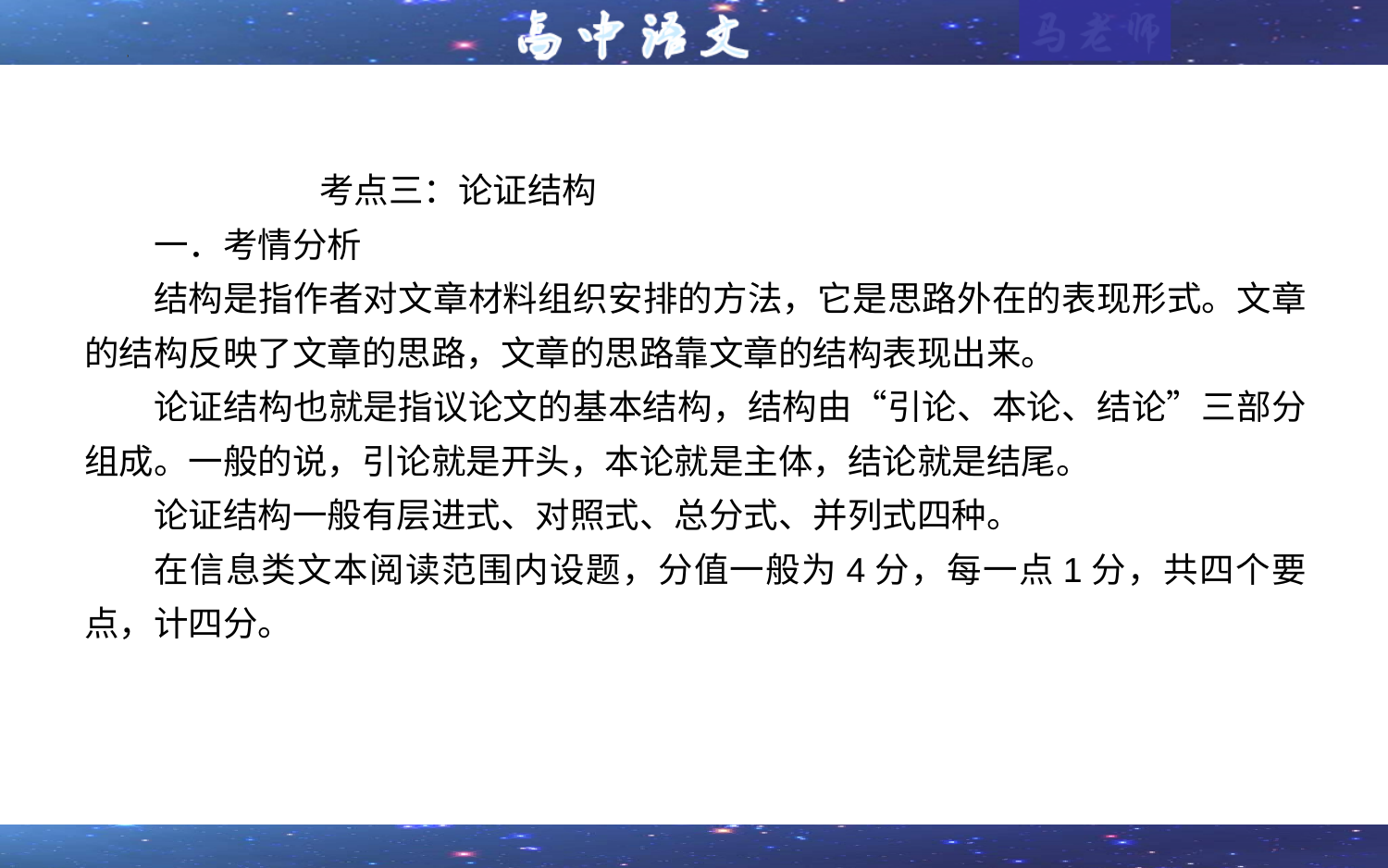

考点三：论证结构
一．考情分析
结构是指作者对文章材料组织安排的方法，它是思路外在的表现形式。文章的结构反映了文章的思路，文章的思路靠文章的结构表现出来。
论证结构也就是指议论文的基本结构，结构由“引论、本论、结论”三部分组成。一般的说，引论就是开头，本论就是主体，结论就是结尾。
论证结构一般有层进式、对照式、总分式、并列式四种。
在信息类文本阅读范围内设题，分值一般为4分，每一点1分，共四个要点，计四分。